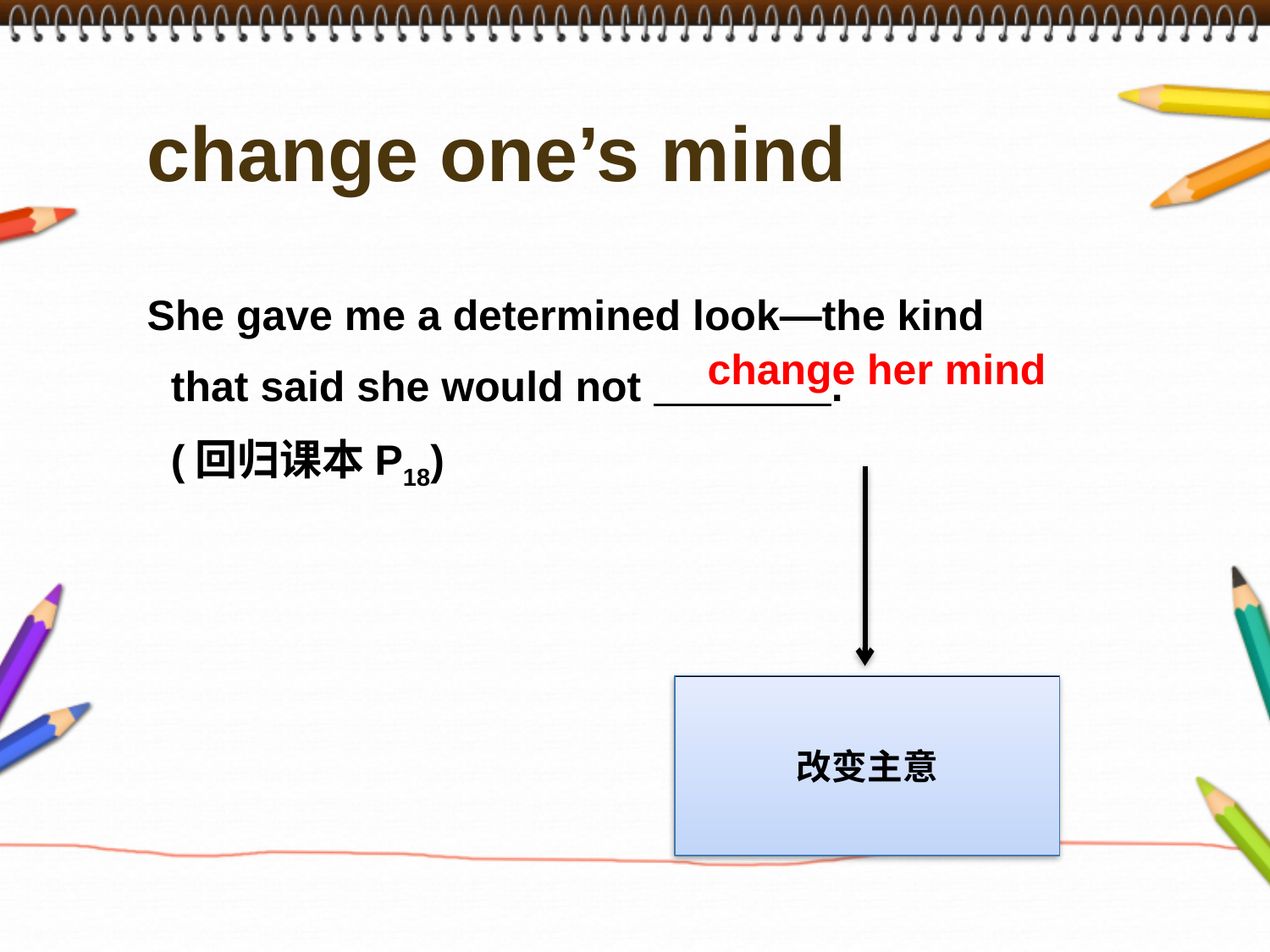

change one’s mind

She gave me a determined look—the kind
  that said she would not                .
  (回归课本P18)

change her mind
改变主意